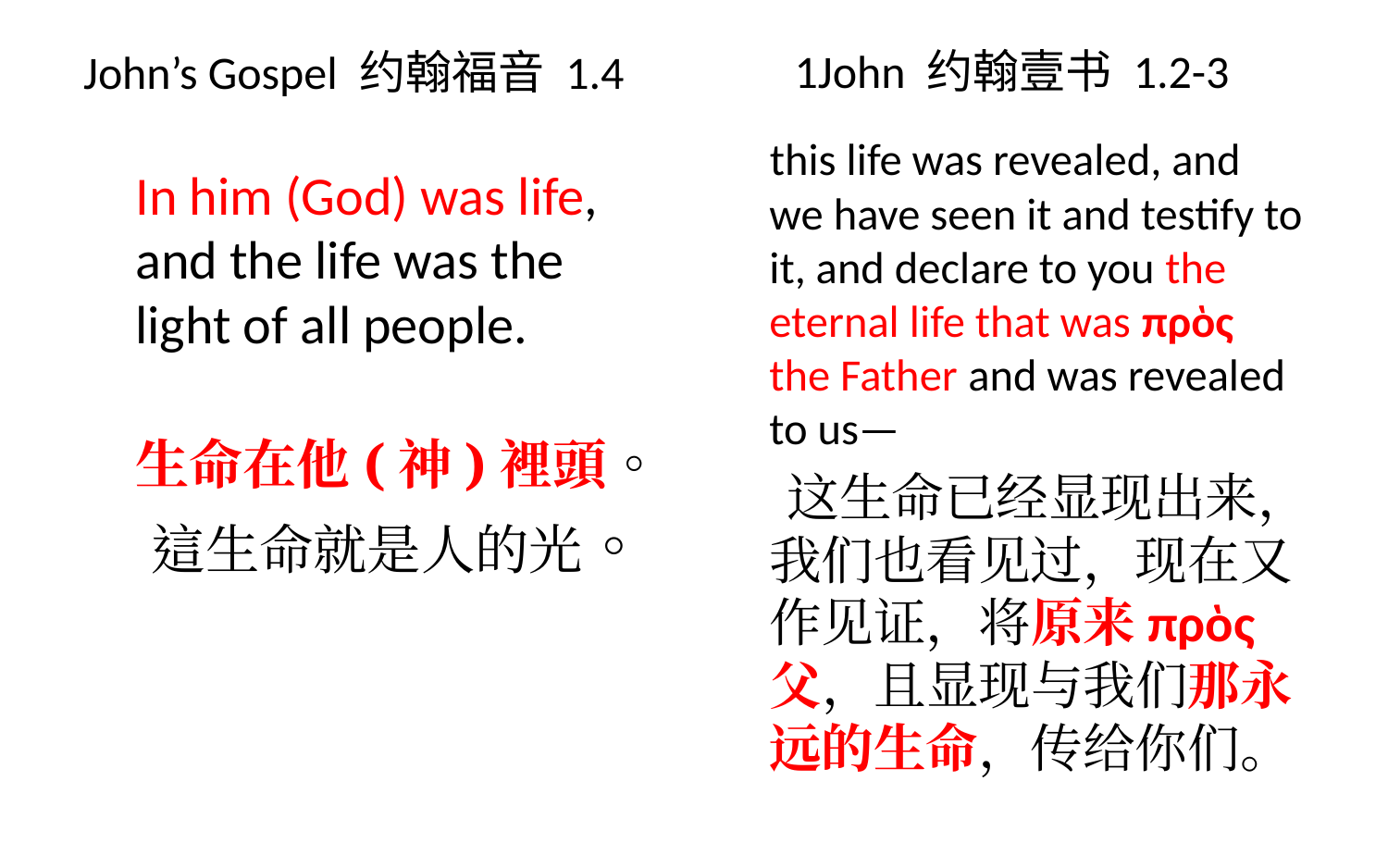

John’s Gospel 约翰福音 1.4

1John 约翰壹书 1.2-3

     In him (God) was life, and the life was the light of all people.

     生命在他(神)裡頭。
    這生命就是人的光。

     this life was revealed, and we have seen it and testify to it, and declare to you the eternal life that was πρὸς the Father and was revealed to us—
     这生命已经显现出来，我们也看见过，现在又作见证，将原来πρὸς 父，且显现与我们那永远的生命，传给你们。